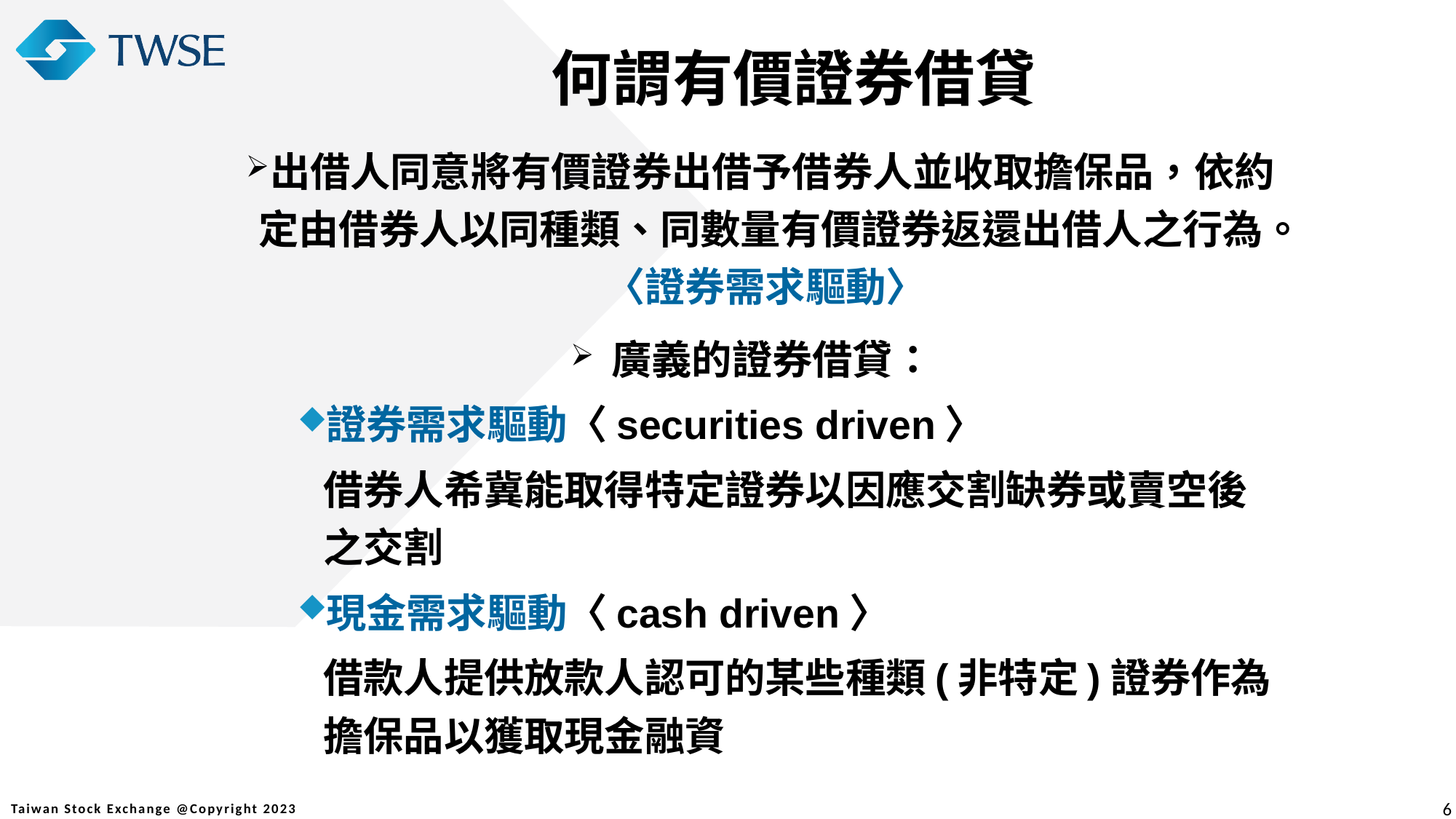

何謂有價證券借貸
出借人同意將有價證券出借予借券人並收取擔保品，依約定由借券人以同種類、同數量有價證券返還出借人之行為。 〈證券需求驅動〉
廣義的證券借貸：
證券需求驅動〈securities driven〉
	借券人希冀能取得特定證券以因應交割缺券或賣空後之交割
現金需求驅動〈cash driven〉
	借款人提供放款人認可的某些種類(非特定)證券作為擔保品以獲取現金融資

6